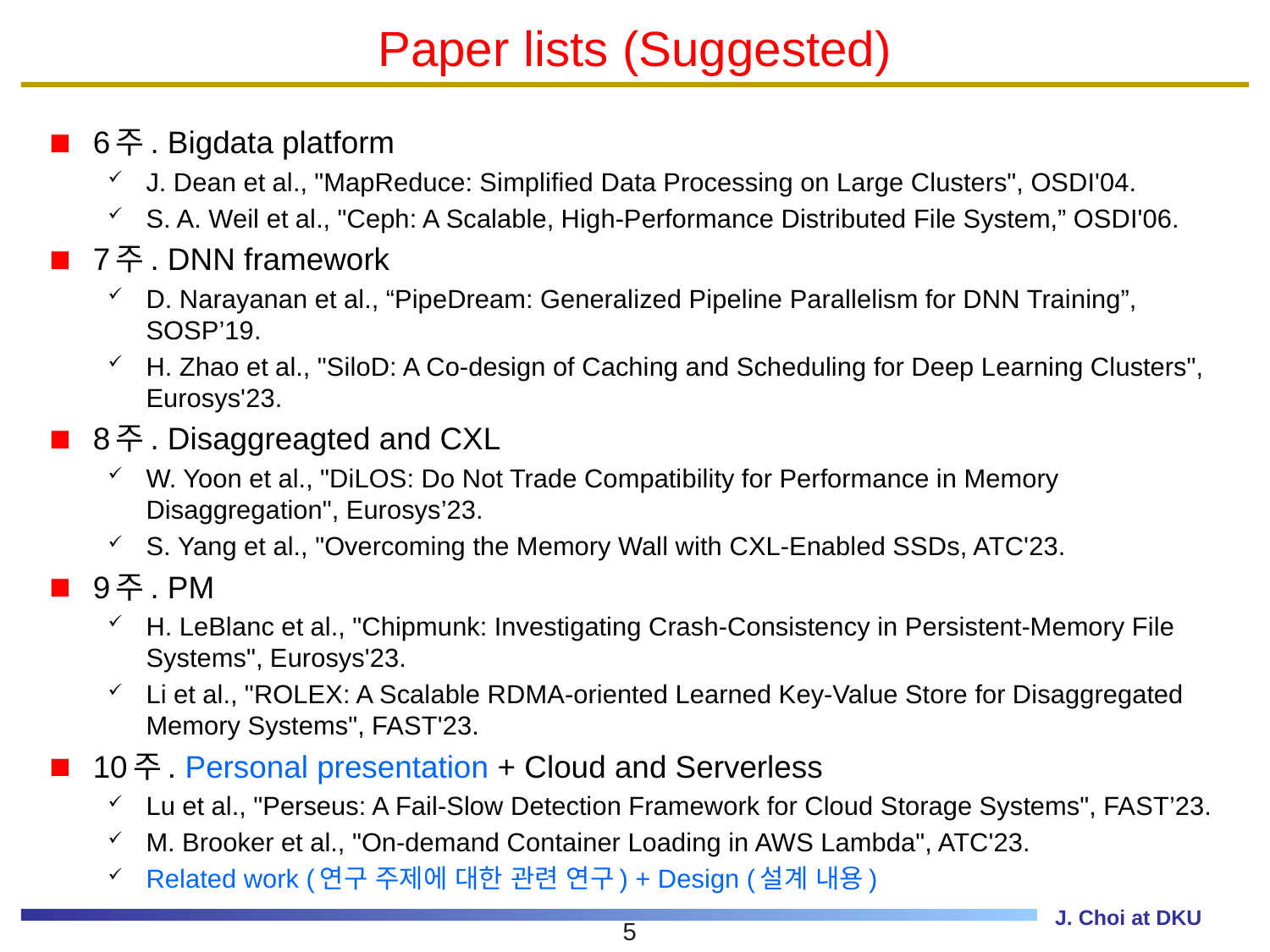

# Paper lists (Suggested)
6주. Bigdata platform
J. Dean et al., "MapReduce: Simplified Data Processing on Large Clusters", OSDI'04.
S. A. Weil et al., "Ceph: A Scalable, High-Performance Distributed File System,” OSDI'06.
7주. DNN framework
D. Narayanan et al., “PipeDream: Generalized Pipeline Parallelism for DNN Training”, SOSP’19.
H. Zhao et al., "SiloD: A Co-design of Caching and Scheduling for Deep Learning Clusters", Eurosys'23.
8주. Disaggreagted and CXL
W. Yoon et al., "DiLOS: Do Not Trade Compatibility for Performance in Memory Disaggregation", Eurosys’23.
S. Yang et al., "Overcoming the Memory Wall with CXL-Enabled SSDs, ATC'23.
9주. PM
H. LeBlanc et al., "Chipmunk: Investigating Crash-Consistency in Persistent-Memory File Systems", Eurosys'23.
Li et al., "ROLEX: A Scalable RDMA-oriented Learned Key-Value Store for Disaggregated Memory Systems", FAST'23.
10주. Personal presentation + Cloud and Serverless
Lu et al., "Perseus: A Fail-Slow Detection Framework for Cloud Storage Systems", FAST’23.
M. Brooker et al., "On-demand Container Loading in AWS Lambda", ATC'23.
Related work (연구 주제에 대한 관련 연구) + Design (설계 내용)

5